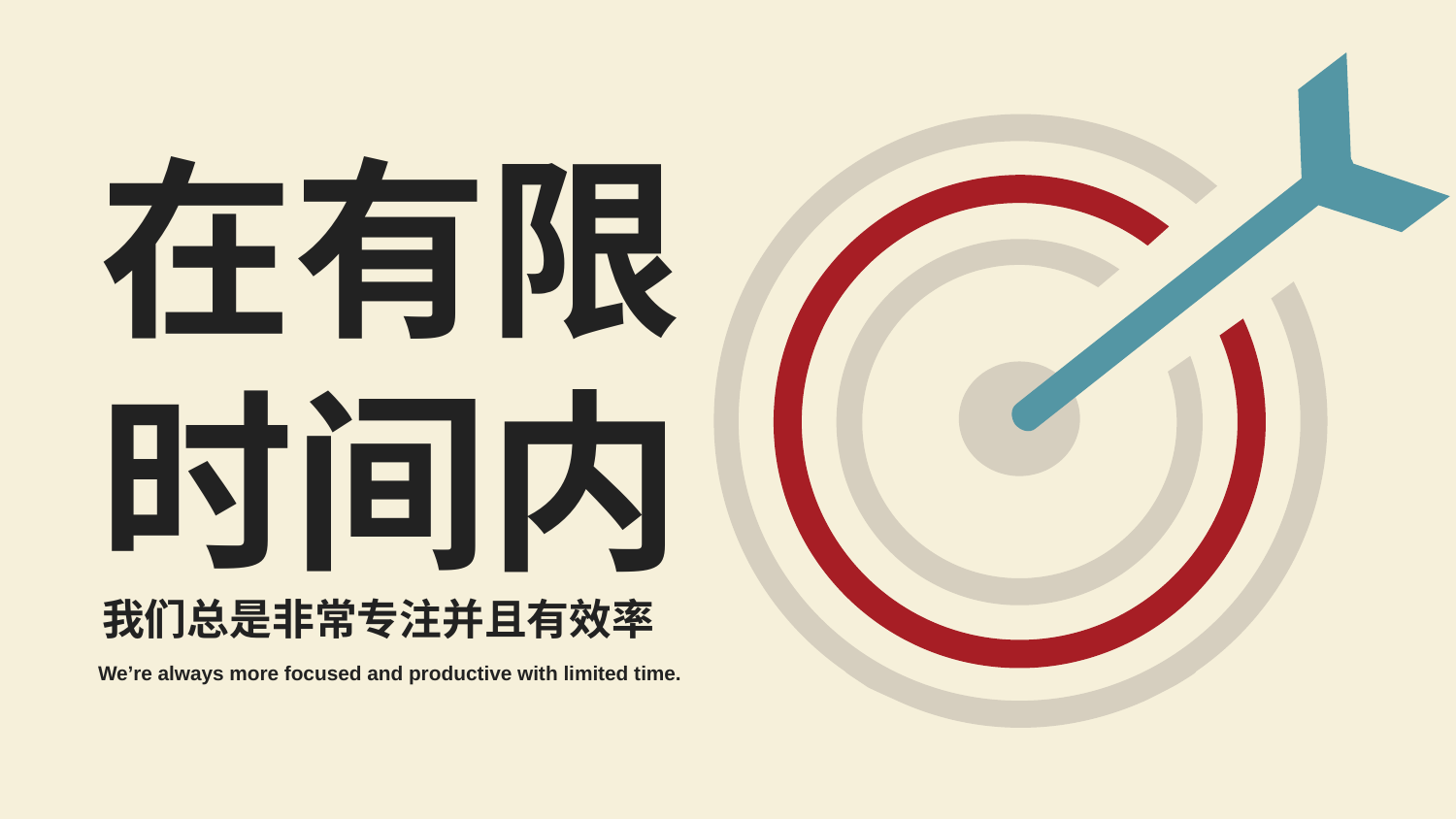

在有限
时间内
我们总是非常专注并且有效率
We’re always more focused and productive with limited time.